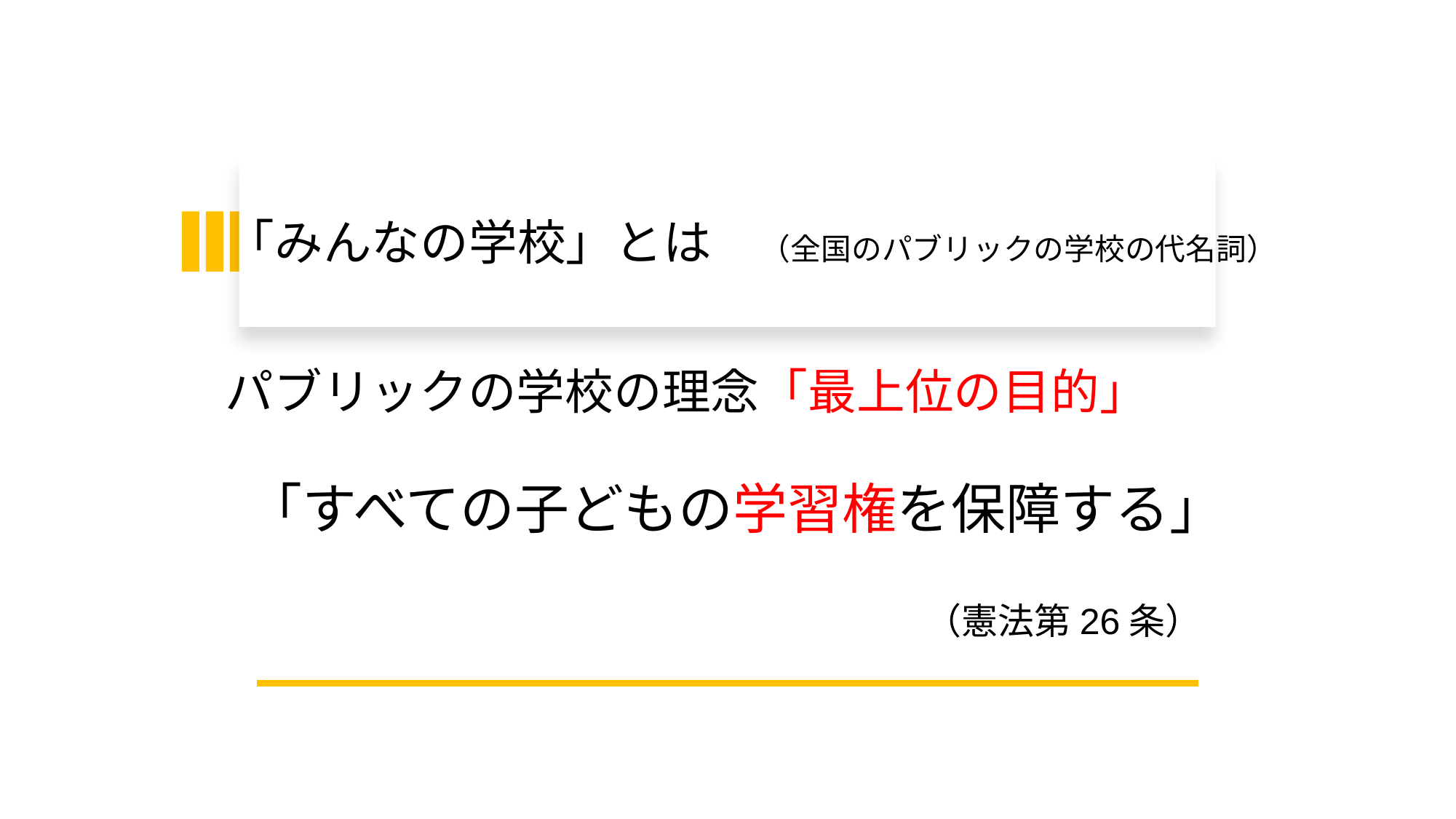

# 「みんなの学校」とは　（全国のパブリックの学校の代名詞）

パブリックの学校の理念「最上位の目的」

「すべての子どもの学習権を保障する」

　　　　　　　　　　　　　　　　　　（憲法第26条）